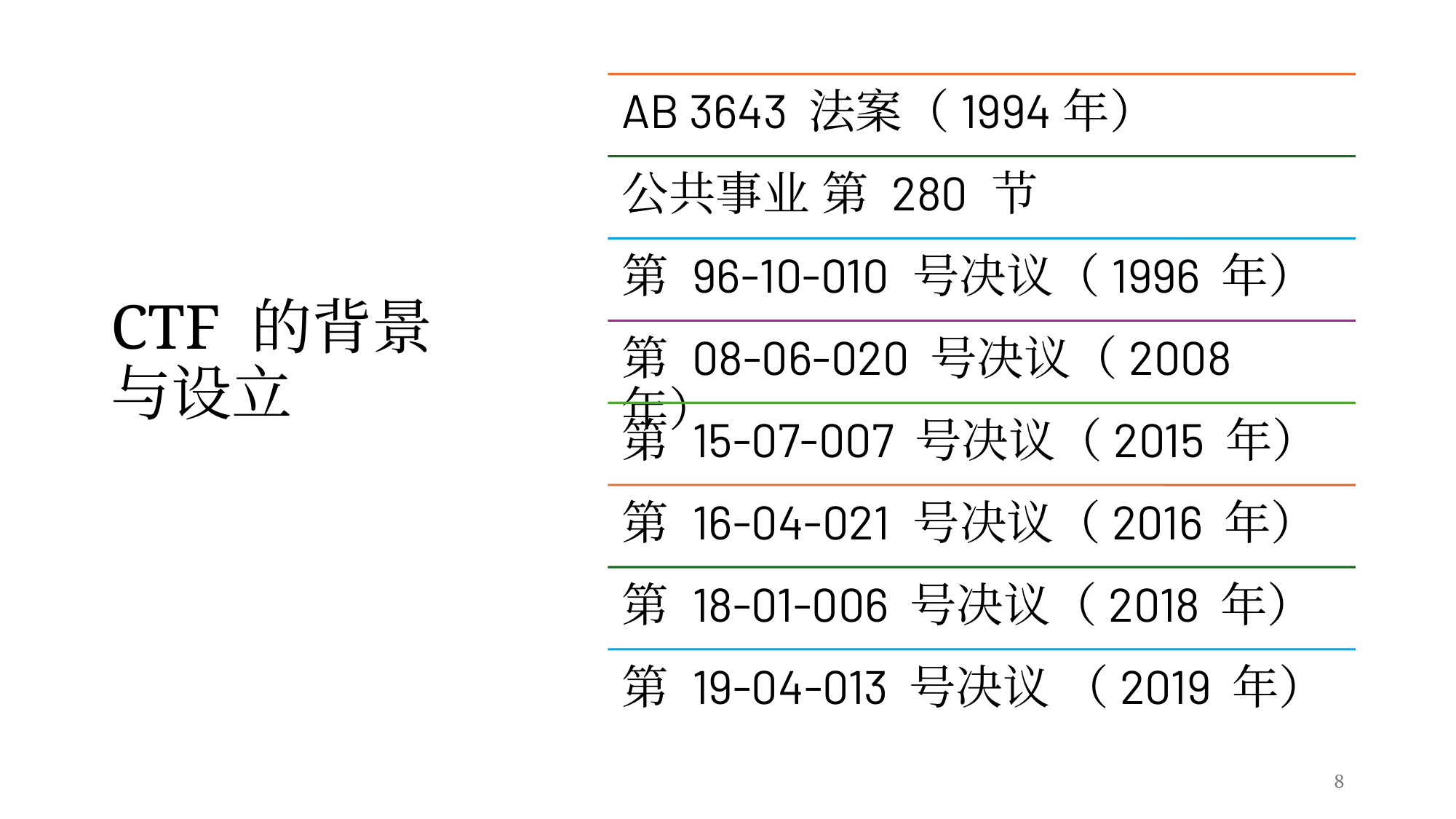

# CTF 的背景与设立
AB 3643 法案（1994年）
公共事业 第 280 节
第 96-10-010 号决议（1996 年）
第 08-06-020 号决议（2008 年）
第 15-07-007 号决议（2015 年）
第 16-04-021 号决议（2016 年）
第 18-01-006 号决议（2018 年）
第 19-04-013 号决议 （2019 年）
8